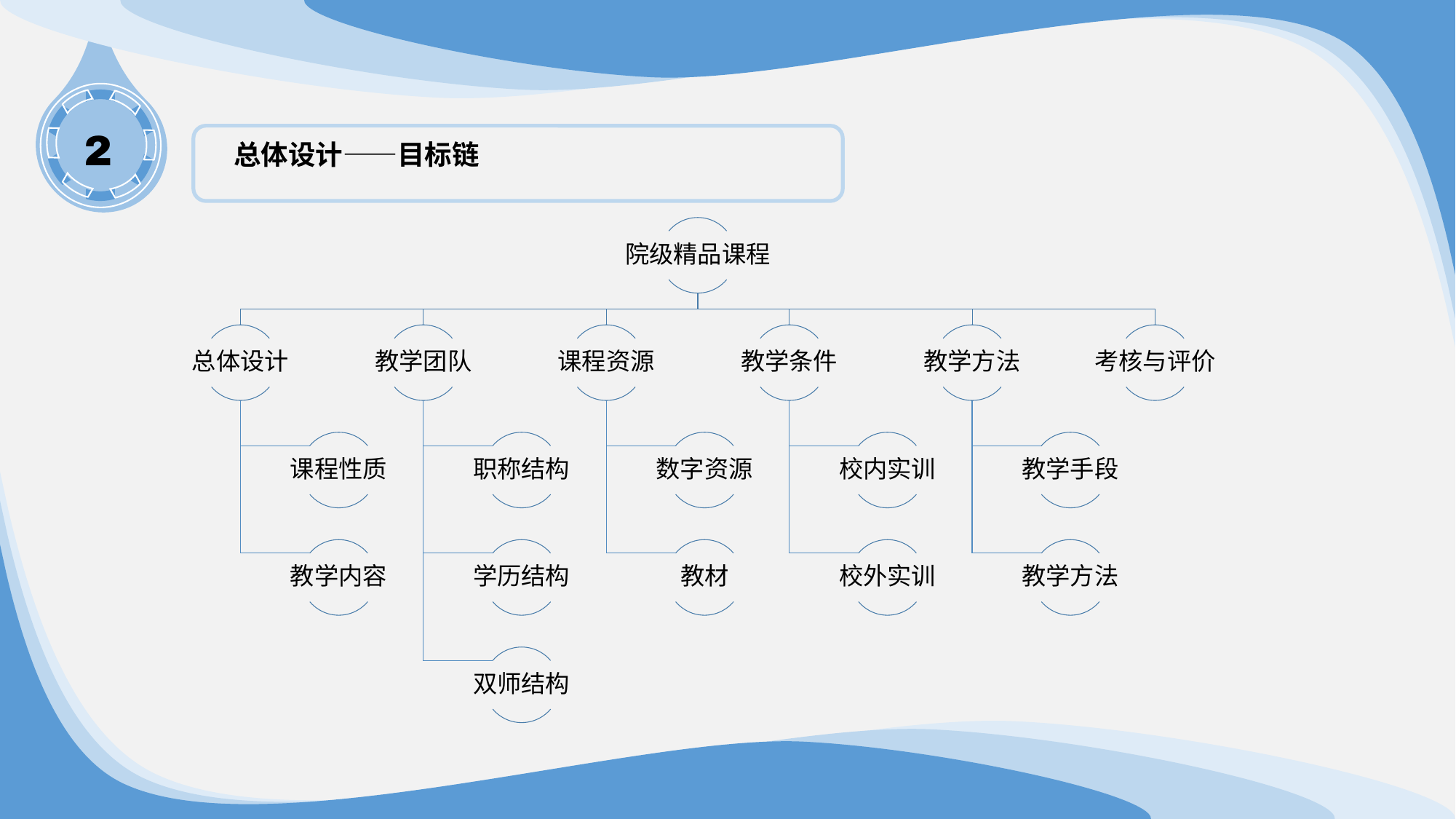

总体设计——目标链

2

院级精品课程
总体设计
课程性质
教学内容
教学团队
职称结构
学历结构
双师结构
课程资源
数字资源
教材
教学条件
校内实训
校外实训
教学方法
教学手段
教学方法
考核与评价